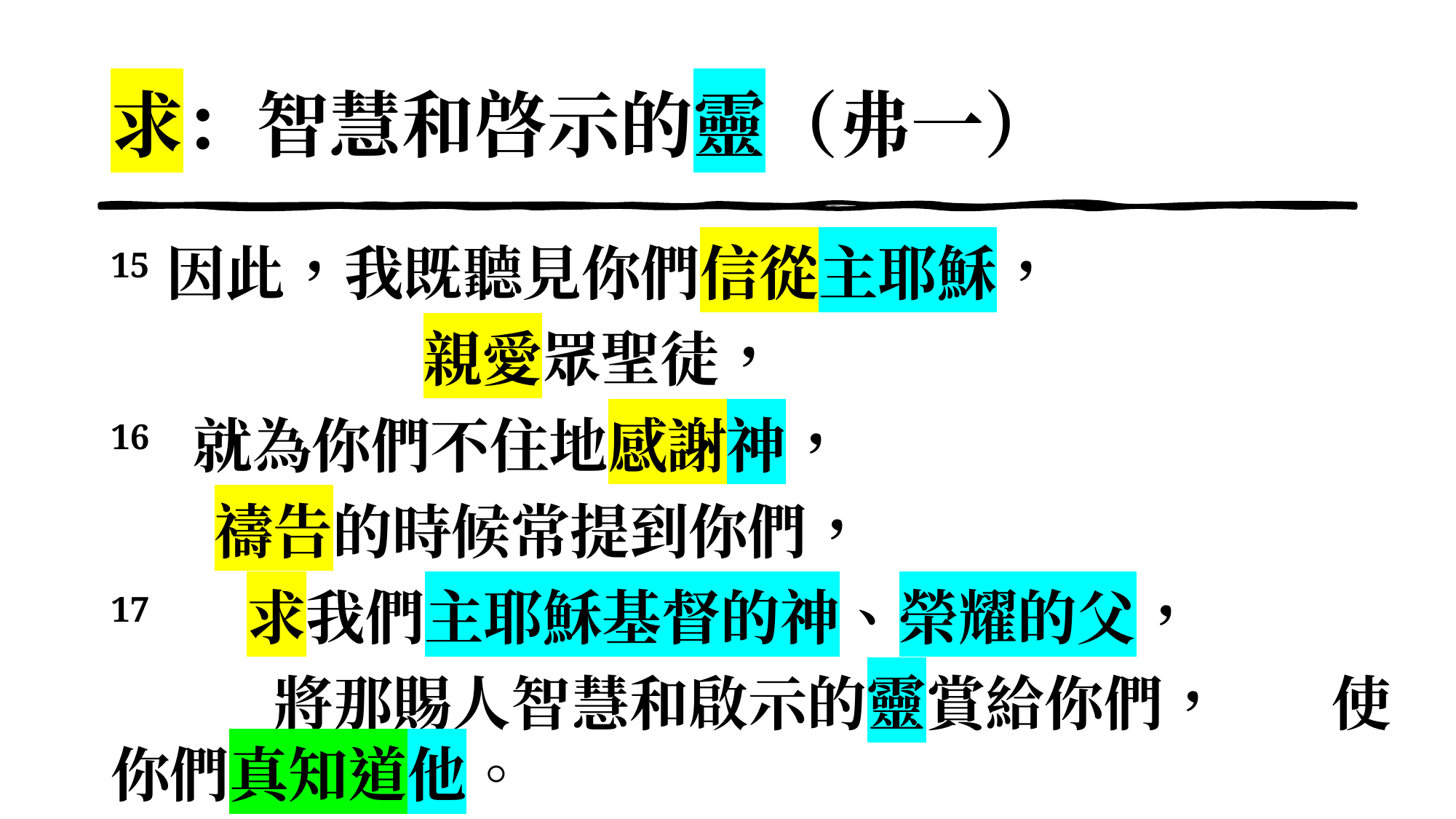

# 求：智慧和啓示的靈（弗一）
15 因此，我既聽見你們信從主耶穌，
                    親愛眾聖徒，
16    就為你們不住地感謝神，
      禱告的時候常提到你們，
17          求我們主耶穌基督的神、榮耀的父，
          將那賜人智慧和啟示的靈賞給你們， 			   使你們真知道他。